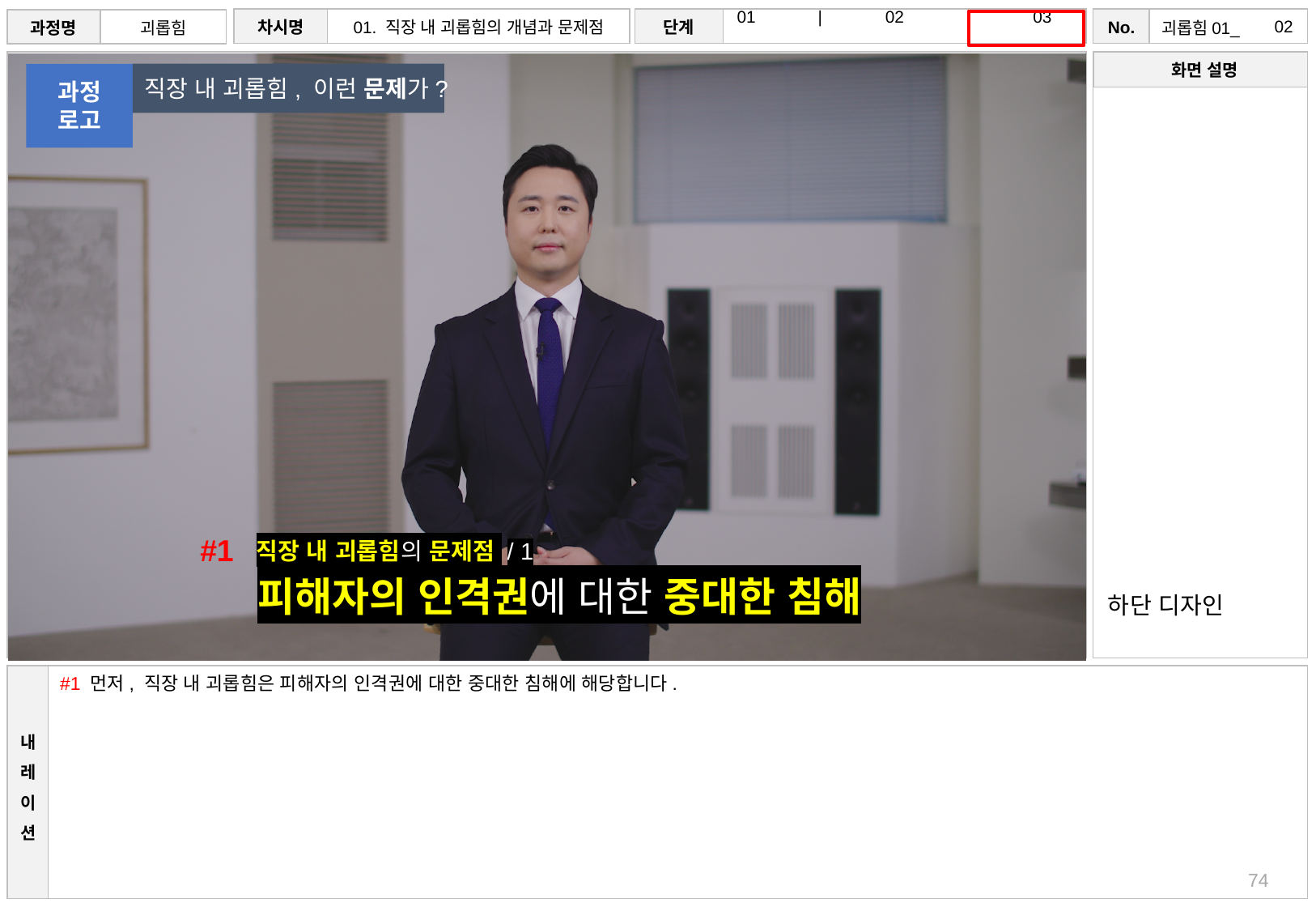

# 02
직장 내 괴롭힘, 이런 문제가?
과정
로고

#1
직장 내 괴롭힘의 문제점 / 1
피해자의 인격권에 대한 중대한 침해
하단 디자인
#1 먼저, 직장 내 괴롭힘은 피해자의 인격권에 대한 중대한 침해에 해당합니다.
74